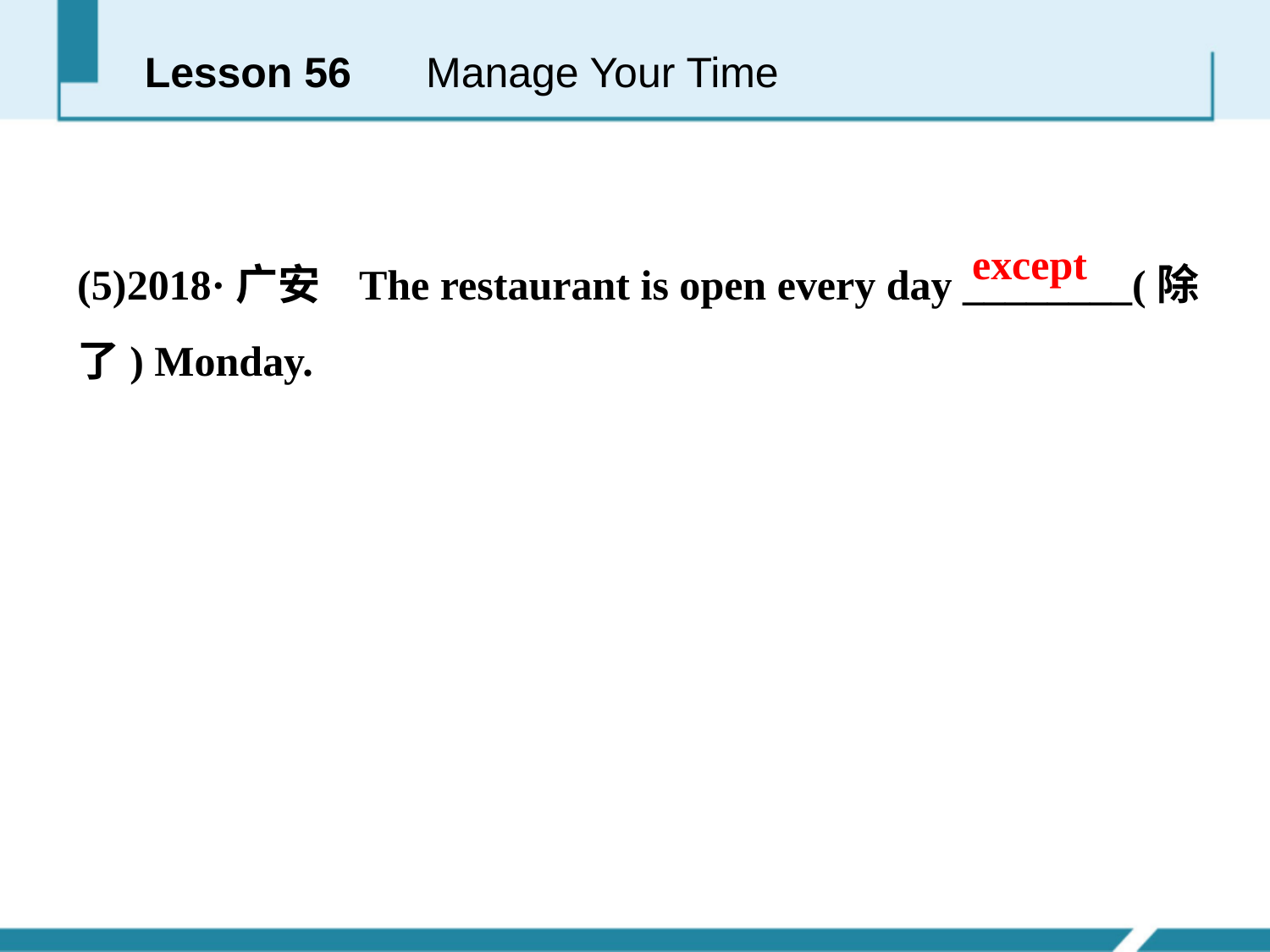

Lesson 56 　Manage Your Time
(5)2018·广安   The rest­aurant is open every day ________(除了) Monday.
except